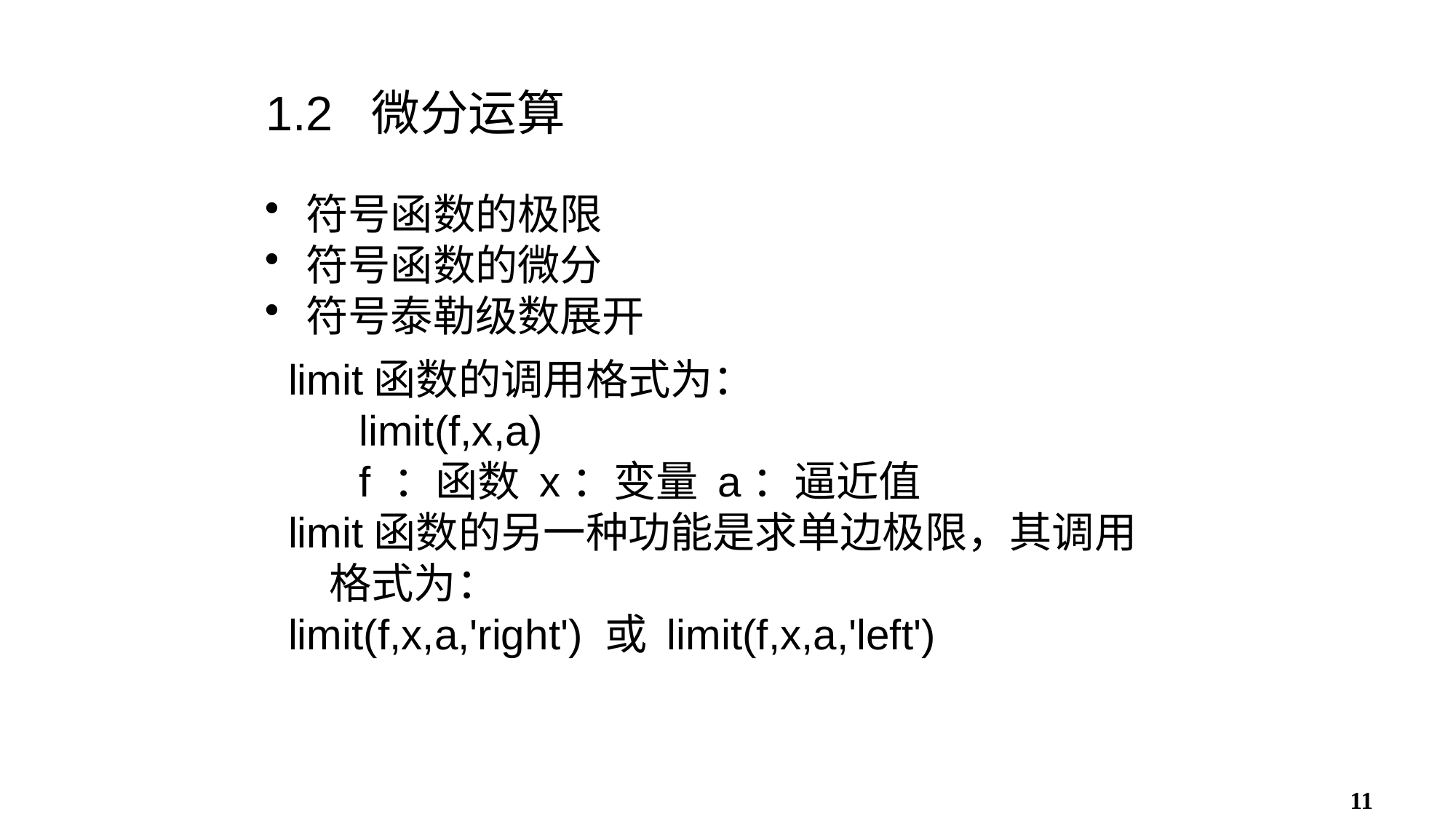

# 1.2  微分运算
符号函数的极限
符号函数的微分
符号泰勒级数展开
limit函数的调用格式为：
      limit(f,x,a)
      f ：函数 x：变量 a：逼近值
limit函数的另一种功能是求单边极限，其调用格式为：
limit(f,x,a,'right') 或 limit(f,x,a,'left')